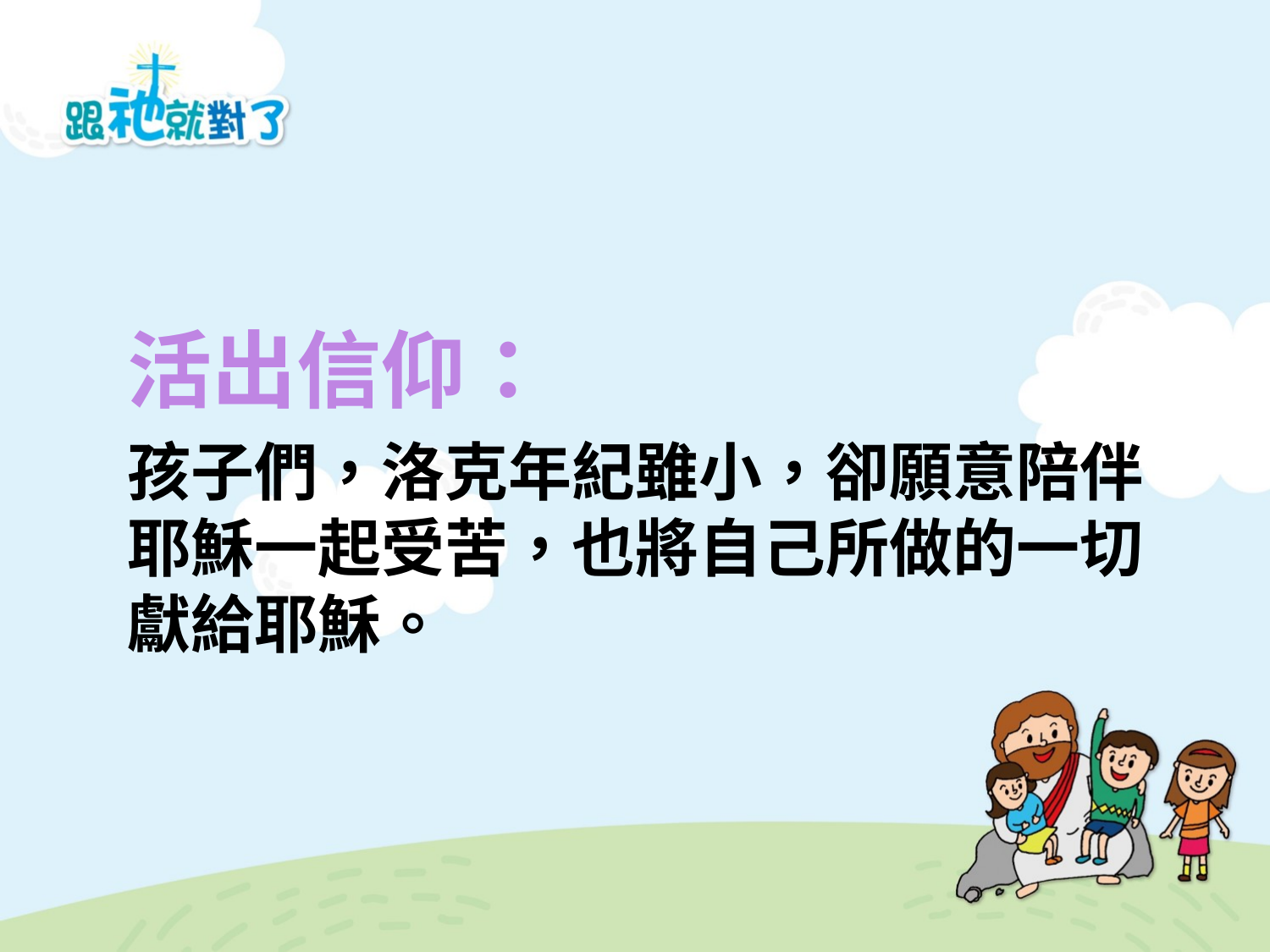

活出信仰：
孩子們，洛克年紀雖小，卻願意陪伴耶穌一起受苦，也將自己所做的一切獻給耶穌。